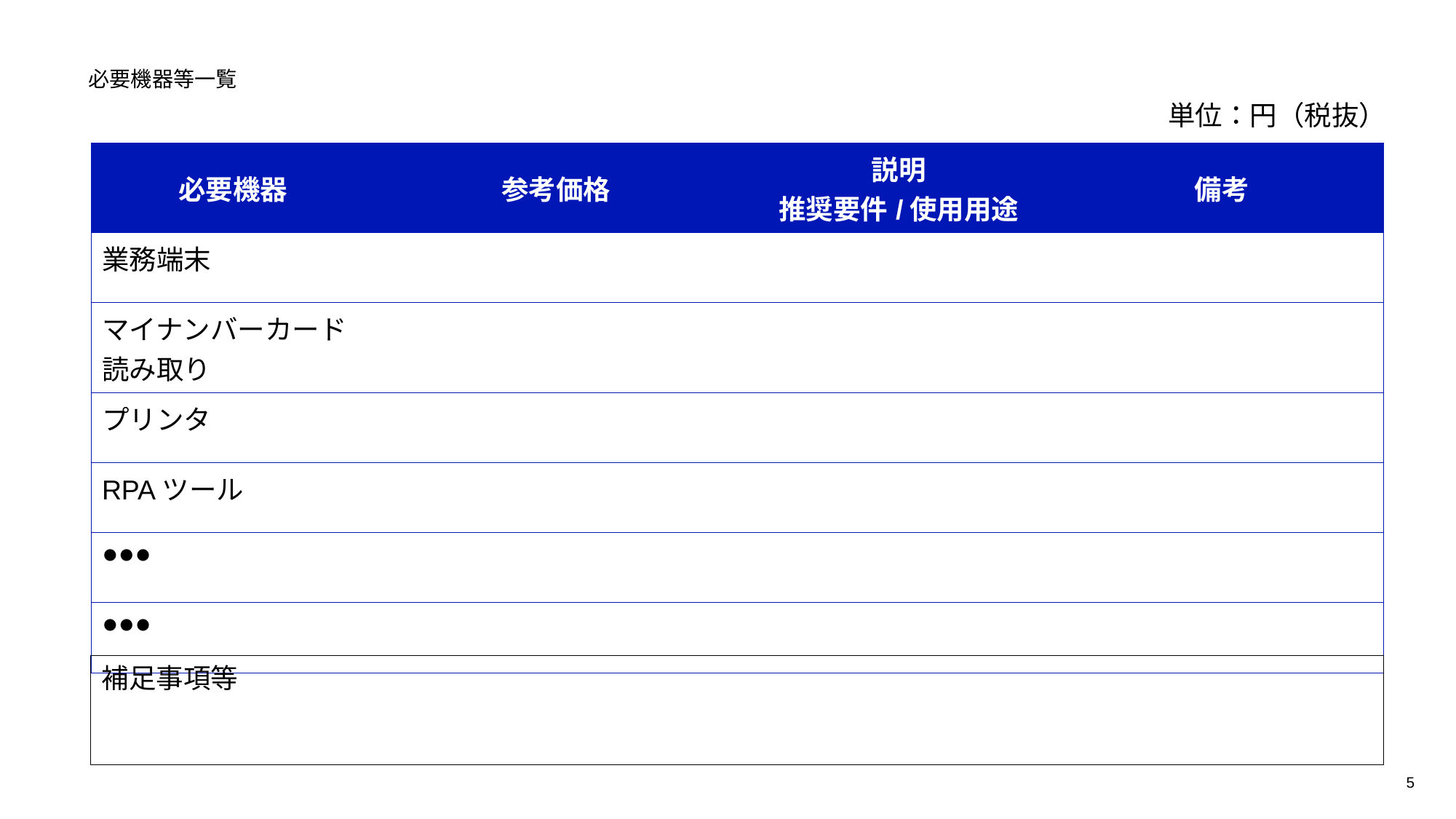

# 必要機器等一覧
単位：円（税抜）
| 必要機器 | 参考価格 | 説明 推奨要件/使用用途 | 備考 |
| --- | --- | --- | --- |
| 業務端末 |  |  |  |
| マイナンバーカード読み取り |  |  |  |
| プリンタ |  |  |  |
| RPAツール |  |  |  |
| ●●● |  |  |  |
| ●●● |  |  |  |
補足事項等

5